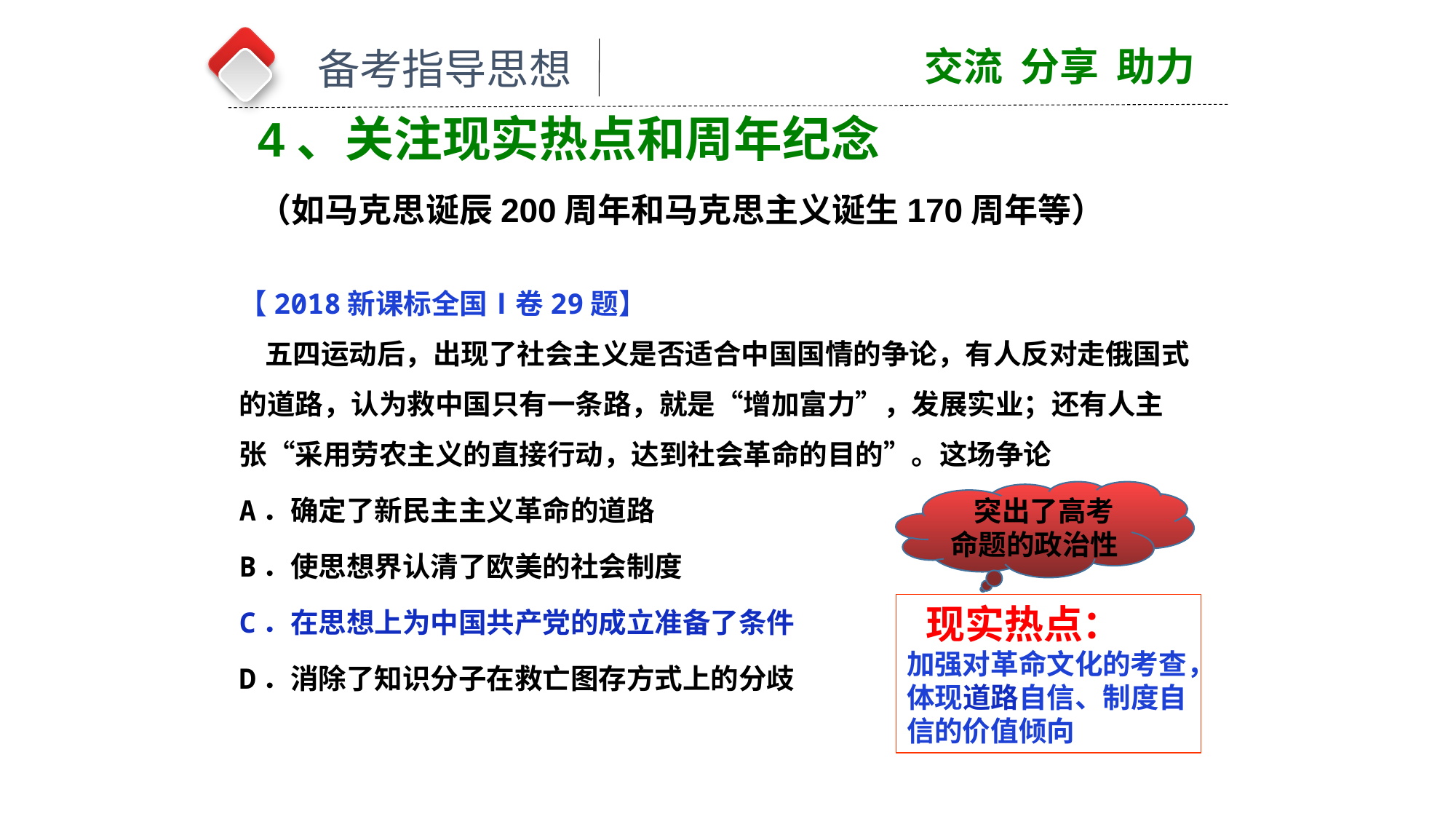

交流  分享  助力
备考指导思想

4、关注现实热点和周年纪念
（如马克思诞辰200周年和马克思主义诞生170周年等）
【2018新课标全国Ⅰ卷29题】
   五四运动后，出现了社会主义是否适合中国国情的争论，有人反对走俄国式的道路，认为救中国只有一条路，就是“增加富力”，发展实业；还有人主张“采用劳农主义的直接行动，达到社会革命的目的”。这场争论
A．确定了新民主主义革命的道路
B．使思想界认清了欧美的社会制度
C．在思想上为中国共产党的成立准备了条件
D．消除了知识分子在救亡图存方式上的分歧

  突出了高考命题的政治性
  现实热点：
加强对革命文化的考查，体现道路自信、制度自信的价值倾向